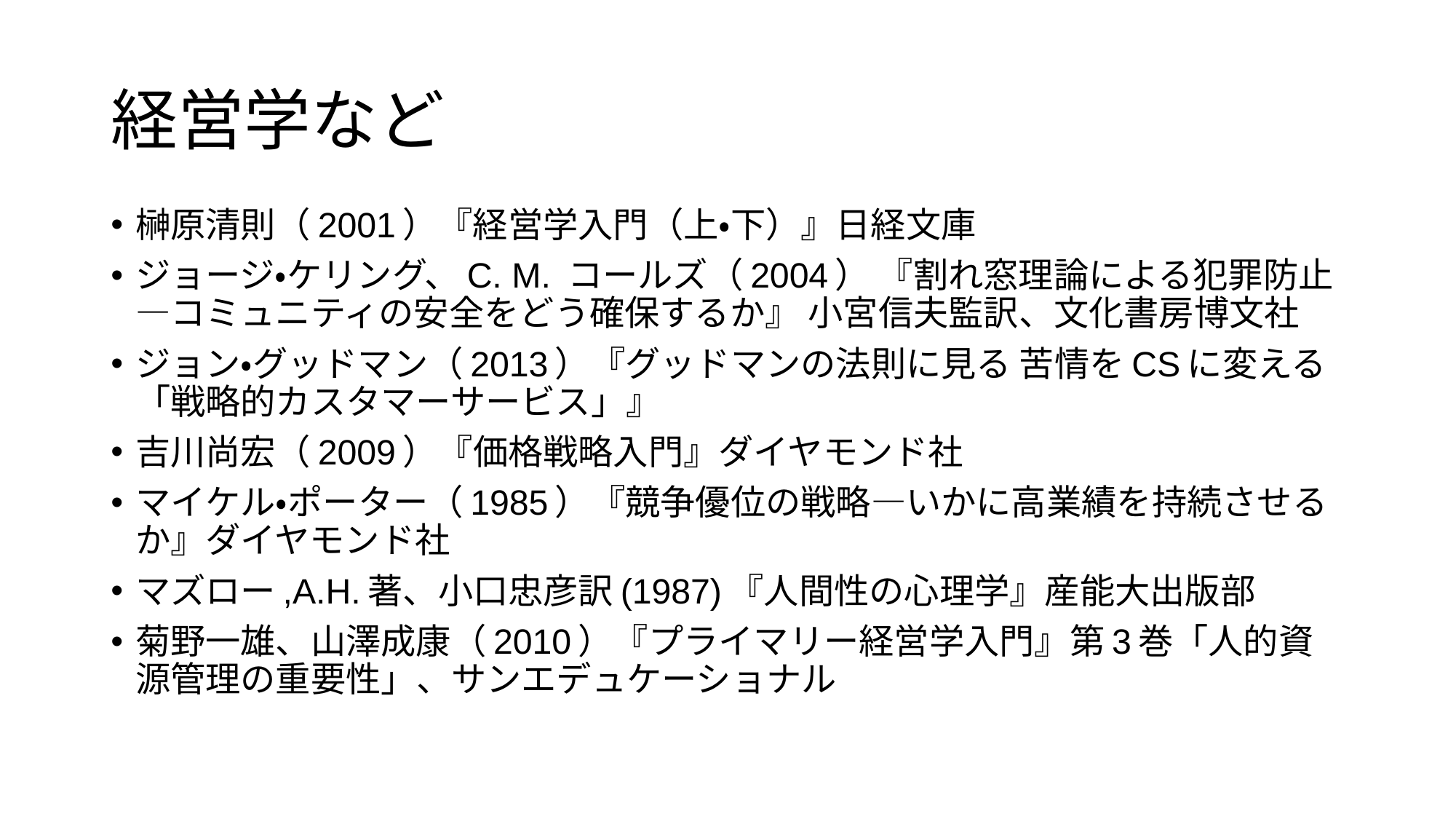

# 経営学など
榊原清則（2001）『経営学入門（上・下）』日経文庫
ジョージ・ケリング、C. M. コールズ（2004） 『割れ窓理論による犯罪防止―コミュニティの安全をどう確保するか』 小宮信夫監訳、文化書房博文社
ジョン・グッドマン（2013）『グッドマンの法則に見る 苦情をCSに変える「戦略的カスタマーサービス」』
吉川尚宏（2009）『価格戦略入門』ダイヤモンド社
マイケル・ポーター（1985）『競争優位の戦略―いかに高業績を持続させるか』ダイヤモンド社
マズロー,A.H.著、小口忠彦訳(1987)『人間性の心理学』産能大出版部
菊野一雄、山澤成康（2010）『プライマリー経営学入門』第3巻「人的資源管理の重要性」、サンエデュケーショナル